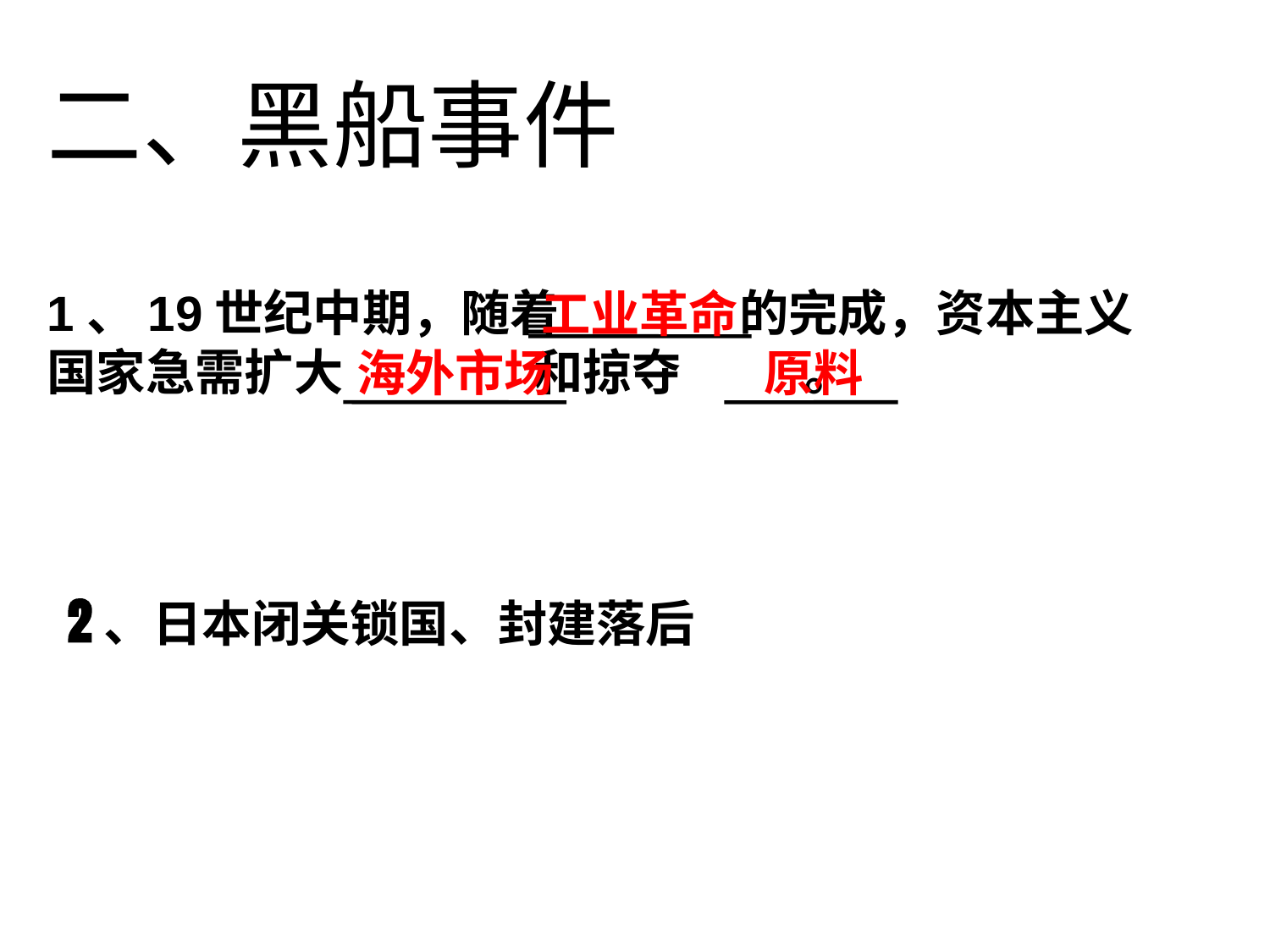

二、黑船事件

1、19世纪中期，随着                的完成，资本主义国家急需扩大                 和掠夺           。
工业革命
海外市场

原料

2、日本闭关锁国、封建落后